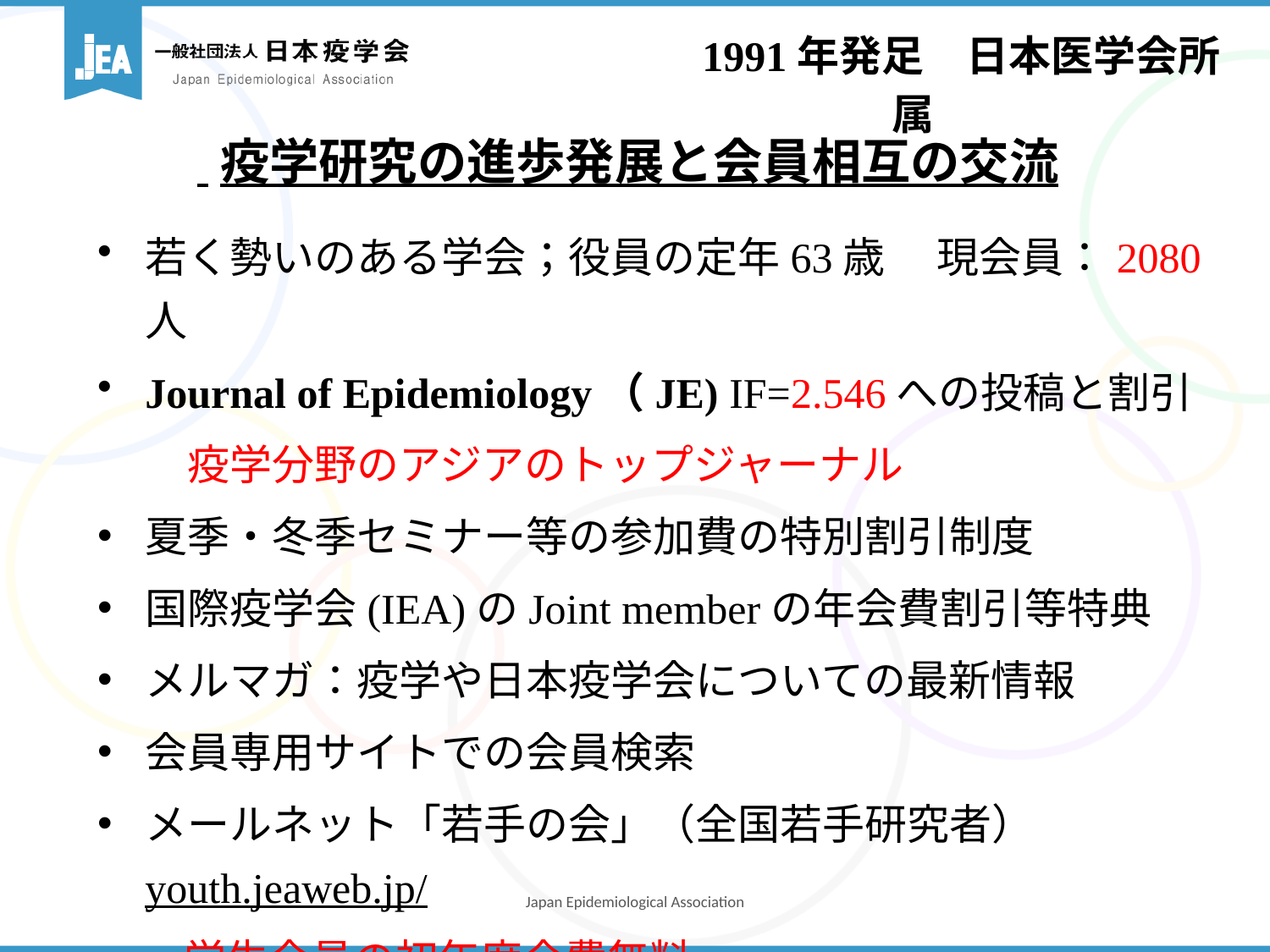

1991年発足　日本医学会所属
    疫学研究の進歩発展と会員相互の交流
若く勢いのある学会；役員の定年63歳　 現会員：2080人
Journal of Epidemiology（JE) IF=2.546への投稿と割引
　     疫学分野のアジアのトップジャーナル
夏季・冬季セミナー等の参加費の特別割引制度
国際疫学会(IEA)のJoint memberの年会費割引等特典
メルマガ：疫学や日本疫学会についての最新情報
会員専用サイトでの会員検索
メールネット「若手の会」（全国若手研究者）  youth.jeaweb.jp/
        学生会員の初年度会費無料